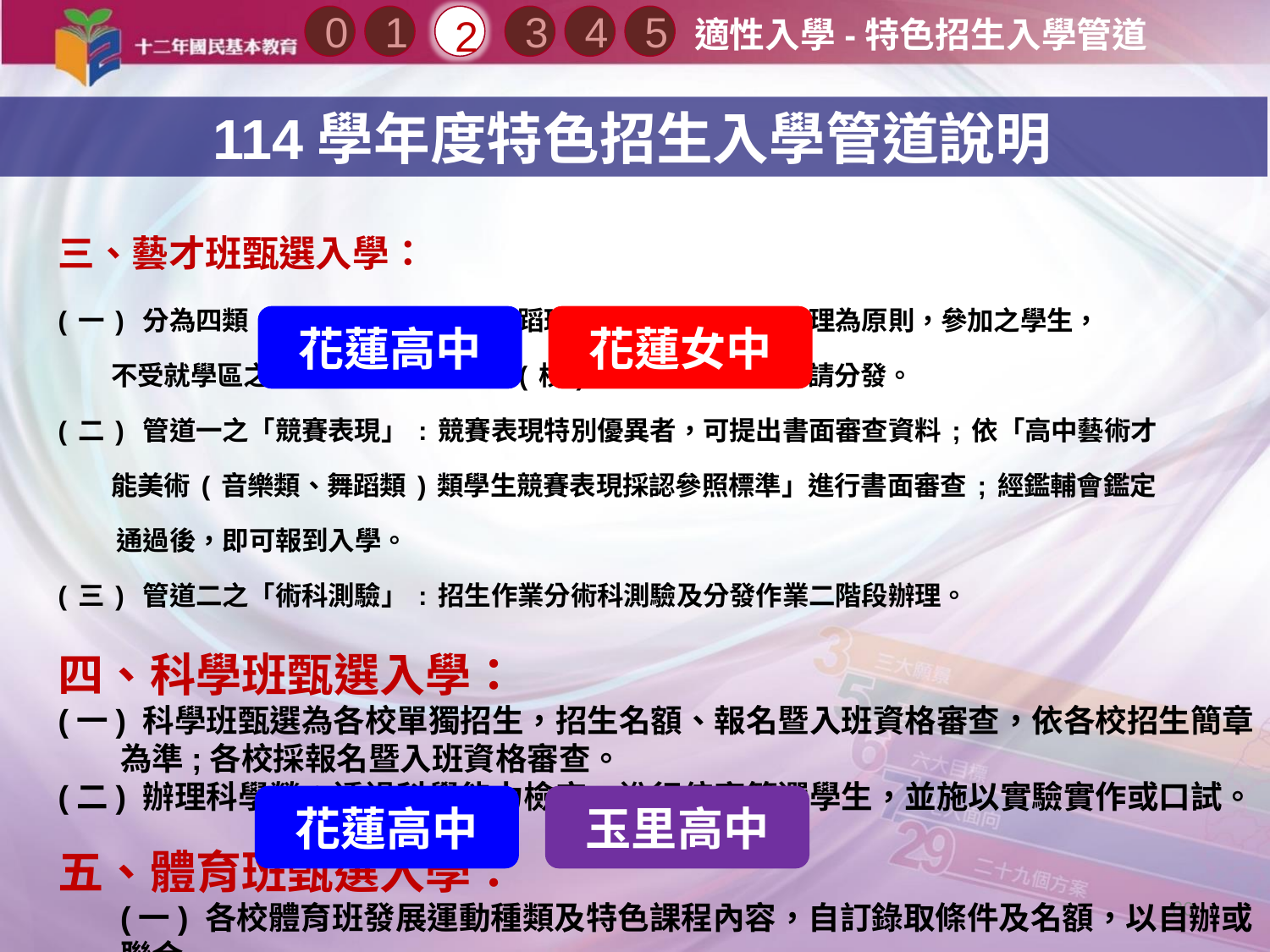

適性入學-特色招生入學管道
0
2
3
1
4
5
114學年度特色招生入學管道說明

三、藝才班甄選入學：
(一) 分為四類:音樂班、美術班、舞蹈班、戲劇班。以聯合辦理為原則，參加之學生，
　　不受就學區之限制，惟僅能向一區(校)報名術科測驗及申請分發。
(二) 管道一之「競賽表現」:競賽表現特別優異者，可提出書面審查資料;依「高中藝術才
　　能美術(音樂類、舞蹈類)類學生競賽表現採認參照標準」進行書面審查;經鑑輔會鑑定
        通過後，即可報到入學。
(三) 管道二之「術科測驗」:招生作業分術科測驗及分發作業二階段辦理。

四、科學班甄選入學：
(一) 科學班甄選為各校單獨招生，招生名額、報名暨入班資格審查，依各校招生簡章為準;各校採報名暨入班資格審查。
(二) 辦理科學營：透過科學能力檢定，進行倍率篩選學生，並施以實驗實作或口試。

五、體育班甄選入學：
(一) 各校體育班發展運動種類及特色課程內容，自訂錄取條件及名額，以自辦或聯合
        辦理的術科測驗分數作為入學依據。
(二) 本管道之不受免試就學區限制，學生得跨區報名。

花蓮女中
花蓮高中
玉里高中
花蓮高中
80